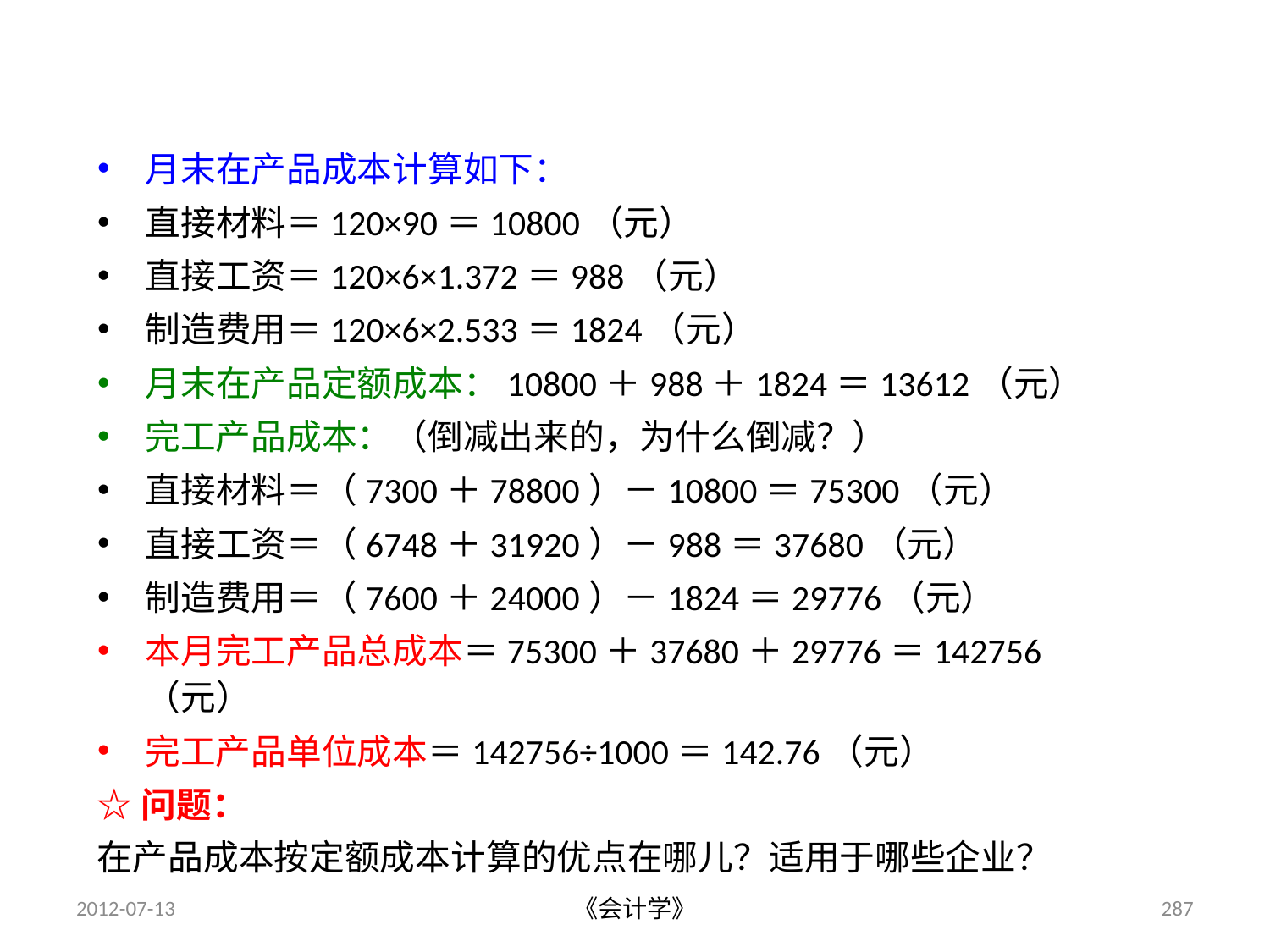

月末在产品成本计算如下：
直接材料＝120×90＝10800（元）
直接工资＝120×6×1.372＝988（元）
制造费用＝120×6×2.533＝1824（元）
月末在产品定额成本：10800＋988＋1824＝13612（元）
完工产品成本：（倒减出来的，为什么倒减？）
直接材料＝（7300＋78800）－10800＝75300（元）
直接工资＝（6748＋31920）－988＝37680（元）
制造费用＝（7600＋24000）－1824＝29776（元）
本月完工产品总成本＝75300＋37680＋29776＝142756（元）
完工产品单位成本＝142756÷1000＝142.76（元）
☆问题：
在产品成本按定额成本计算的优点在哪儿？适用于哪些企业？
2012-07-13
《会计学》
287